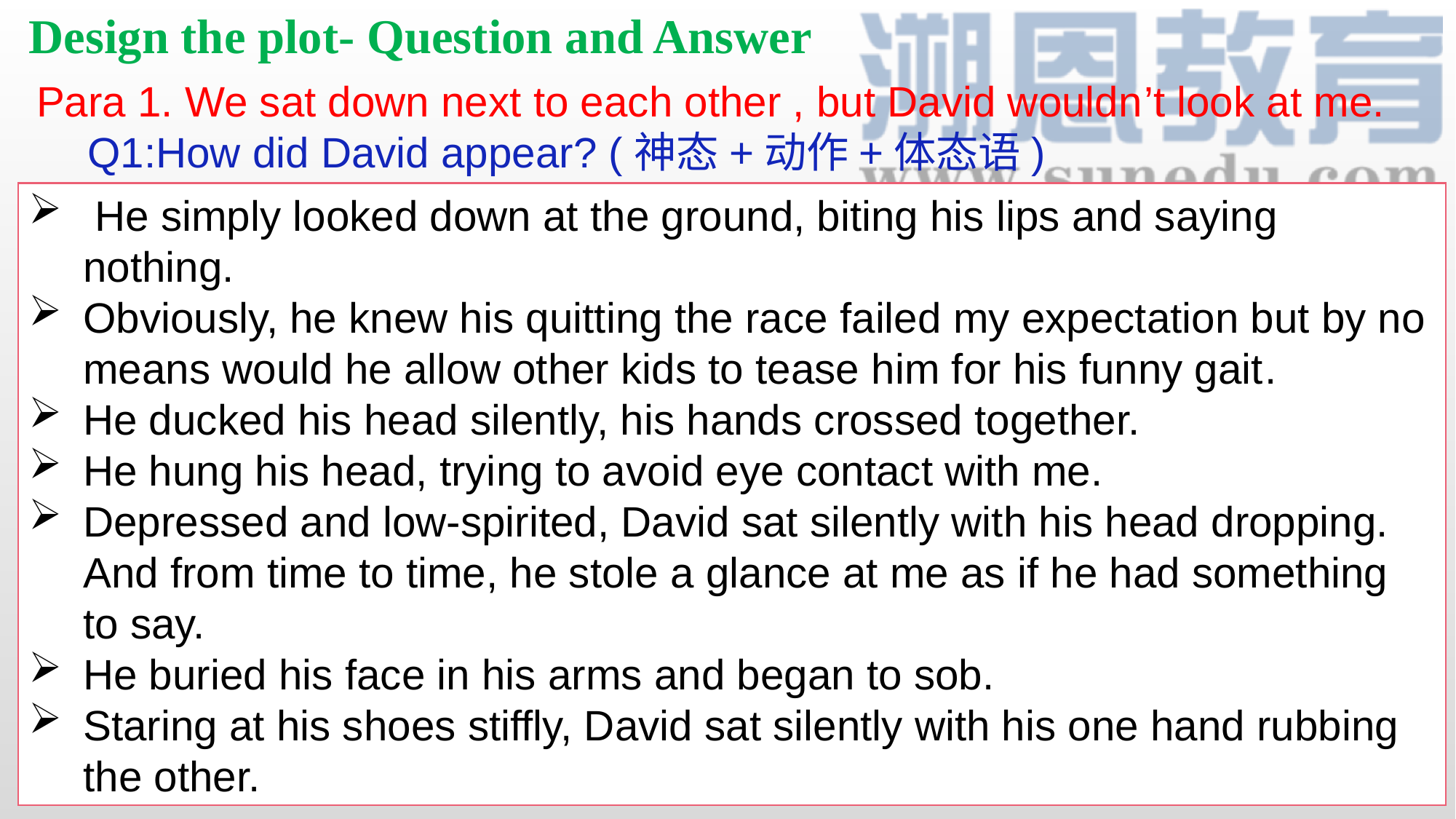

Design the plot- Question and Answer
 Para 1. We sat down next to each other , but David wouldn’t look at me.
     Q1:How did David appear? (神态+动作+体态语)
 He simply looked down at the ground, biting his lips and saying nothing.
Obviously, he knew his quitting the race failed my expectation but by no means would he allow other kids to tease him for his funny gait.
He ducked his head silently, his hands crossed together.
He hung his head, trying to avoid eye contact with me.
Depressed and low-spirited, David sat silently with his head dropping. And from time to time, he stole a glance at me as if he had something to say.
He buried his face in his arms and began to sob.
Staring at his shoes stiffly, David sat silently with his one hand rubbing the other.